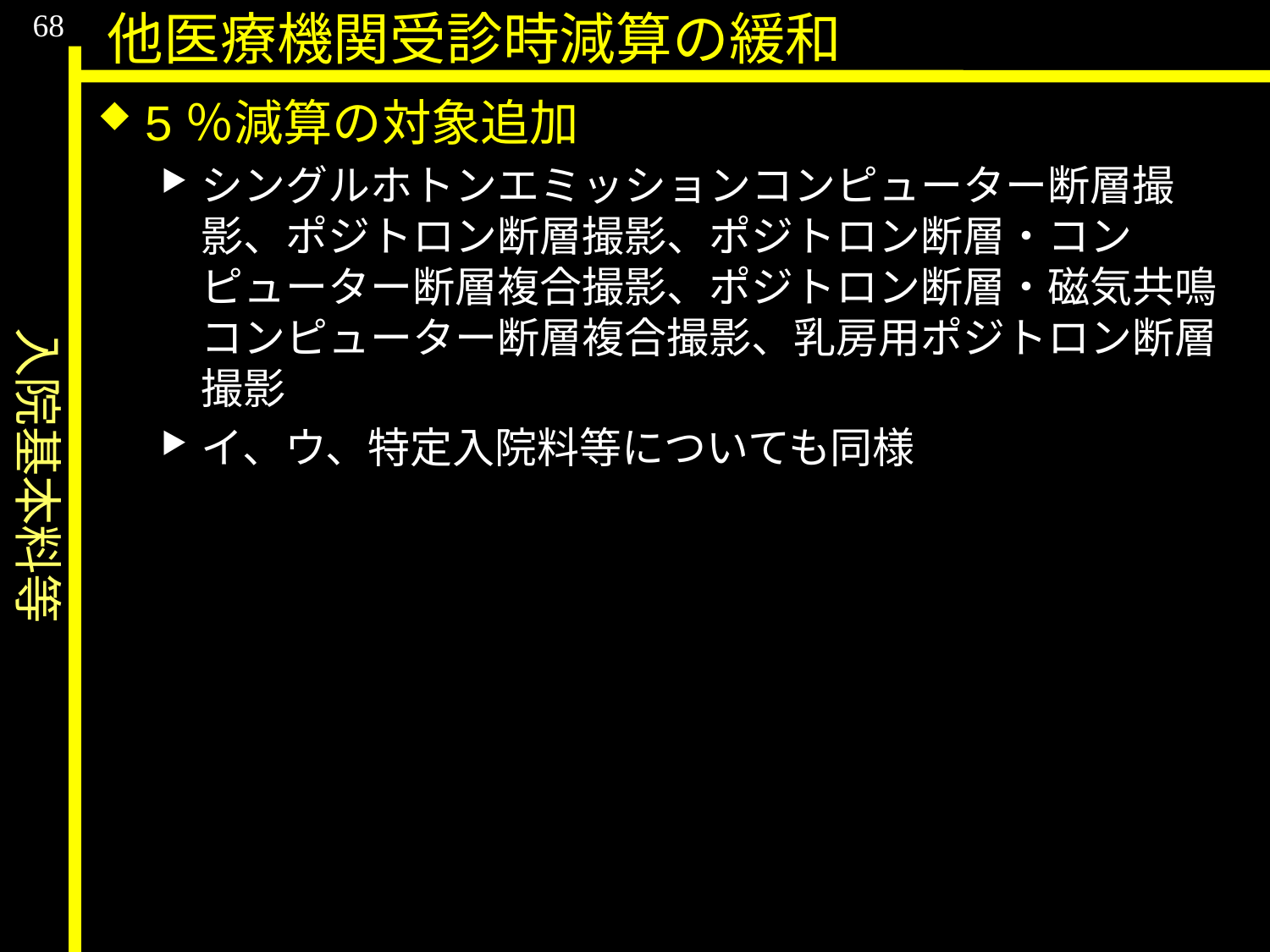

入院基本料等
68
他医療機関受診時減算の緩和

5％減算の対象追加
シングルホトンエミッションコンピューター断層撮影、ポジトロン断層撮影、ポジトロン断層・コンピューター断層複合撮影、ポジトロン断層・磁気共鳴コンピューター断層複合撮影、乳房用ポジトロン断層撮影
イ、ウ、特定入院料等についても同様